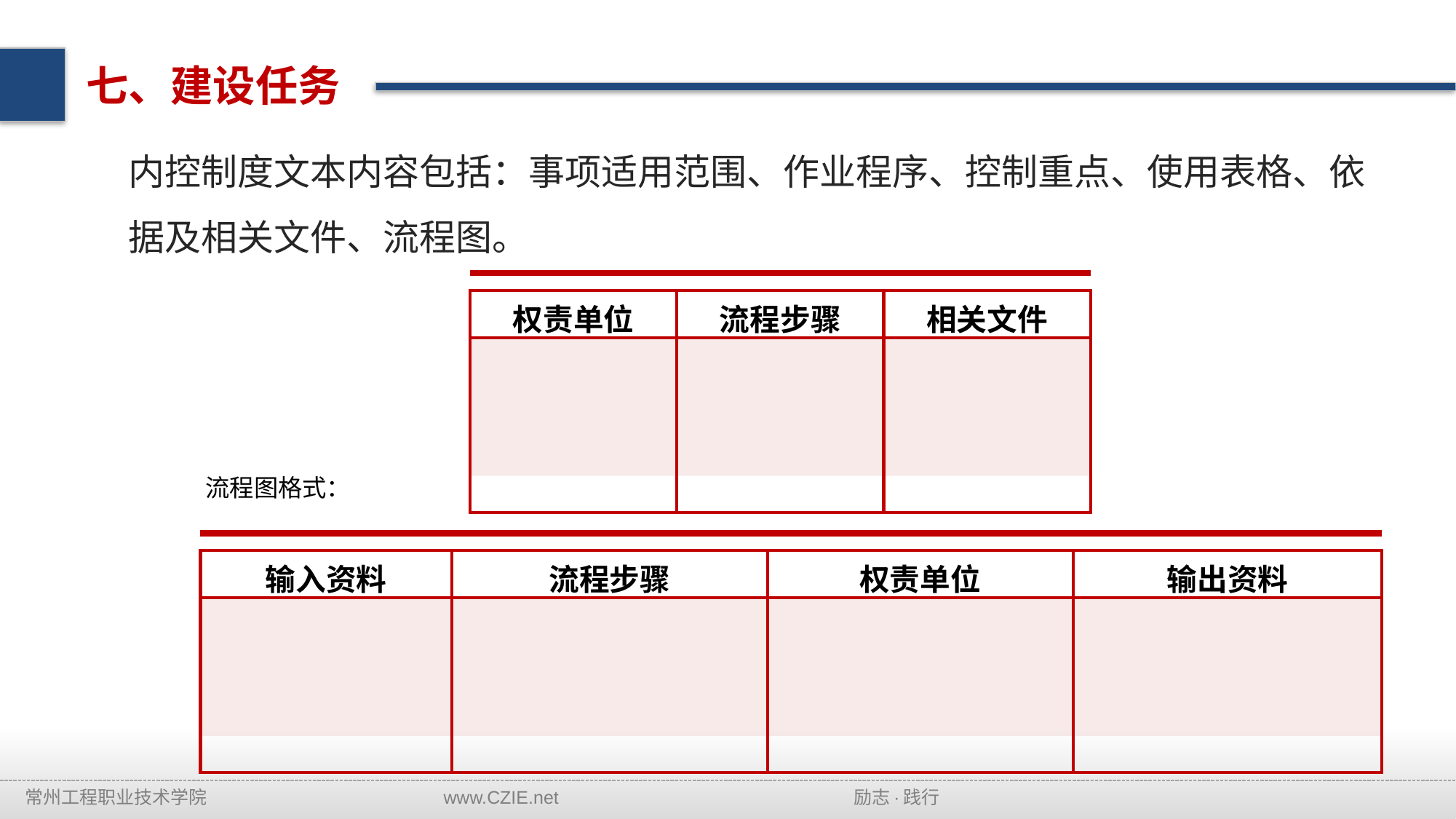

七、建设任务

内控制度文本内容包括：事项适用范围、作业程序、控制重点、使用表格、依据及相关文件、流程图。
|  |  |  |
| --- | --- | --- |
| 权责单位 | 流程步骤 | 相关文件 |
|  |  |  |
|  |  |  |
流程图格式：
|  |  |  |  |
| --- | --- | --- | --- |
| 输入资料 | 流程步骤 | 权责单位 | 输出资料 |
|  |  |  |  |
|  |  |  |  |